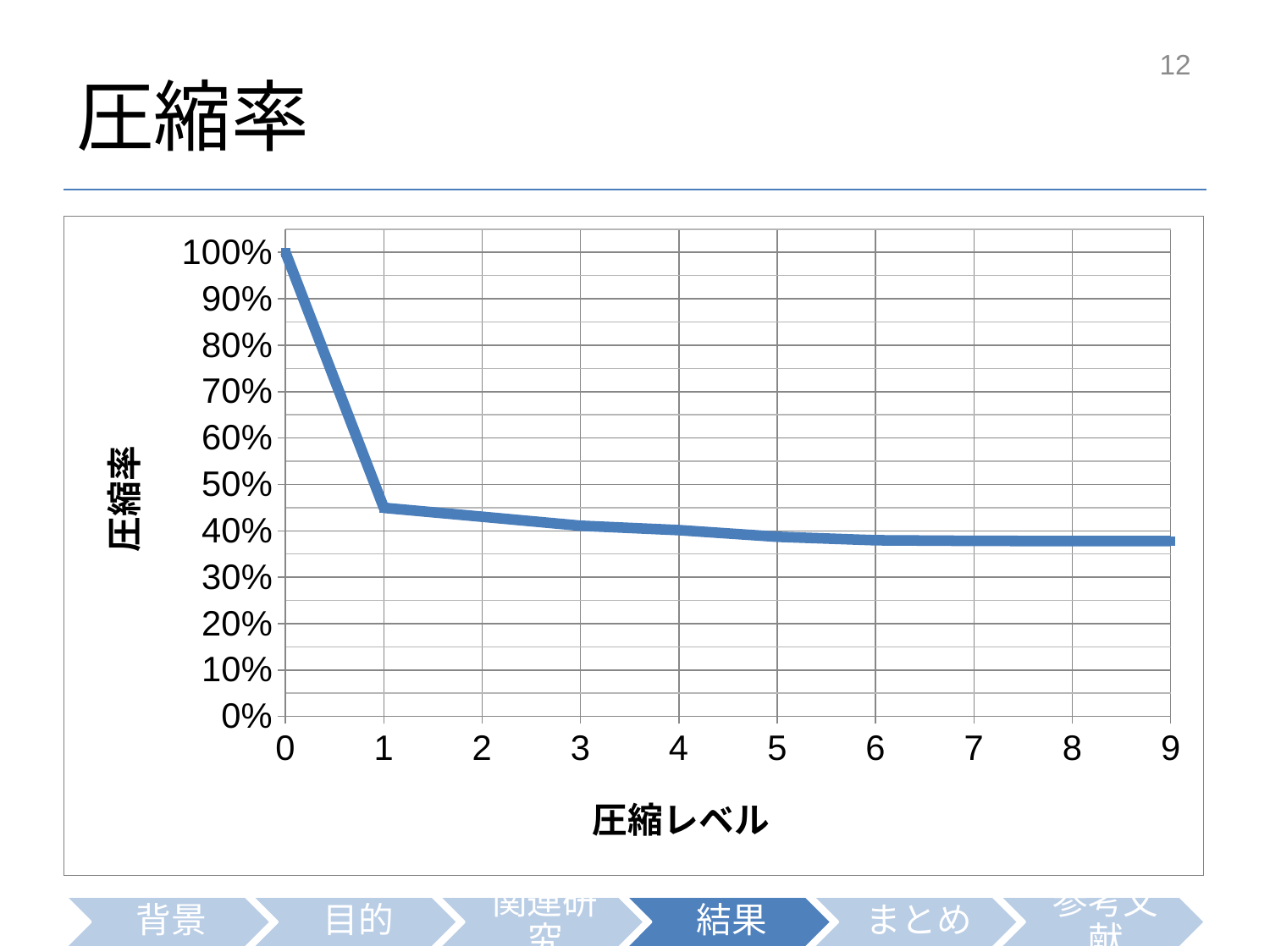

# 圧縮率
12

### Chart

| Category |  |
|---|---|
| 0.0 | 1.000015109225968 |
| 1.0 | 0.449565403718518 |
| 2.0 | 0.430357260591371 |
| 3.0 | 0.411014409884652 |
| 4.0 | 0.401458805578405 |
| 5.0 | 0.387183432282411 |
| 6.0 | 0.379585846305029 |
| 7.0 | 0.378329327753254 |
| 8.0 | 0.377922359770685 |
| 9.0 | 0.377922359770685 |